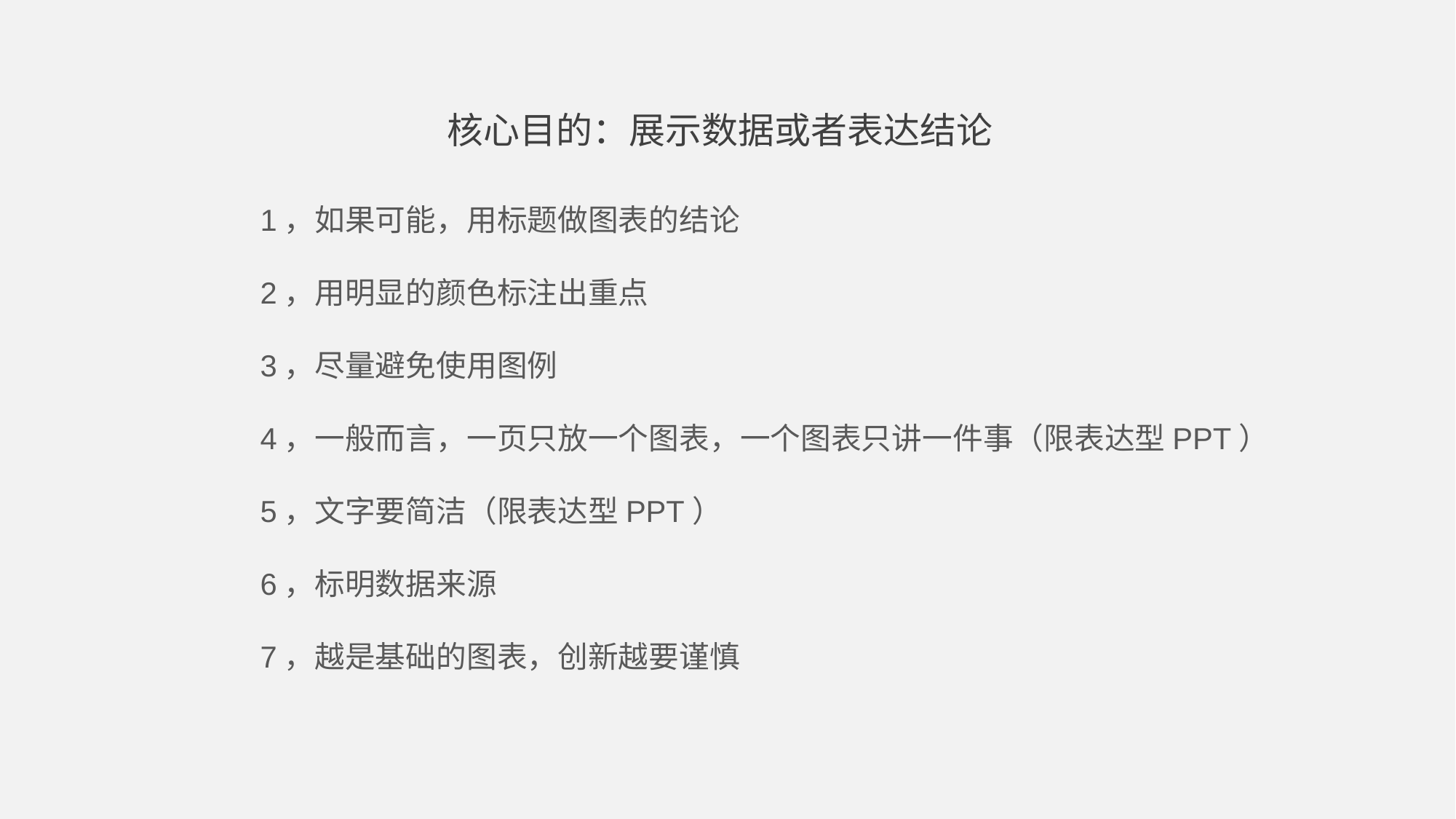

核心目的：展示数据或者表达结论
1，如果可能，用标题做图表的结论

2，用明显的颜色标注出重点

3，尽量避免使用图例

4，一般而言，一页只放一个图表，一个图表只讲一件事（限表达型PPT）

5，文字要简洁（限表达型PPT）

6，标明数据来源

7，越是基础的图表，创新越要谨慎